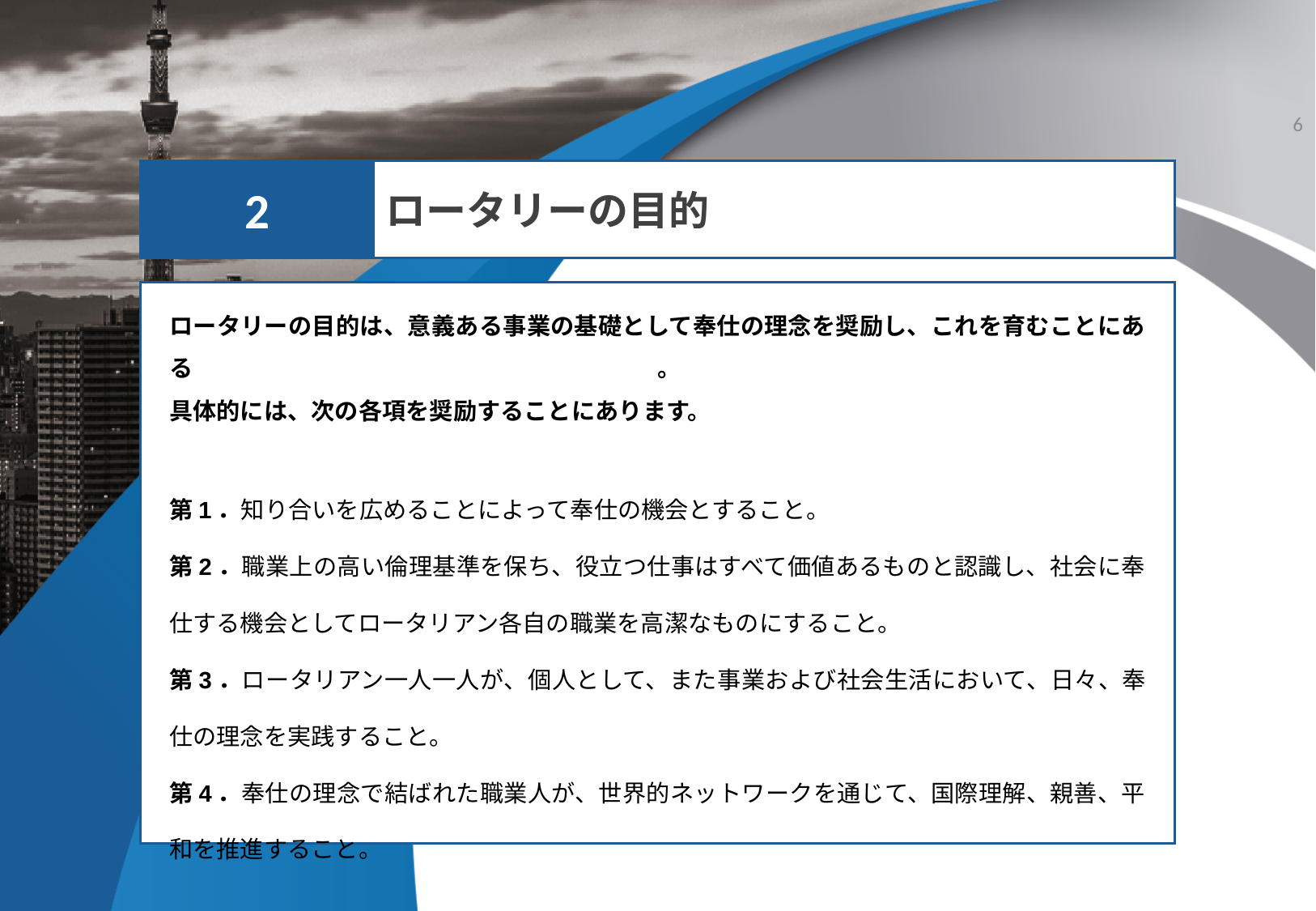

6
2
ロータリーの目的
ロータリーの目的は、意義ある事業の基礎として奉仕の理念を奨励し、これを育むことにある。
具体的には、次の各項を奨励することにあります。

第1．知り合いを広めることによって奉仕の機会とすること。
第2．職業上の高い倫理基準を保ち、役立つ仕事はすべて価値あるものと認識し、社会に奉仕する機会としてロータリアン各自の職業を高潔なものにすること。
第3．ロータリアン一人一人が、個人として、また事業および社会生活において、日々、奉仕の理念を実践すること。
第4．奉仕の理念で結ばれた職業人が、世界的ネットワークを通じて、国際理解、親善、平和を推進すること。
XX University　Name